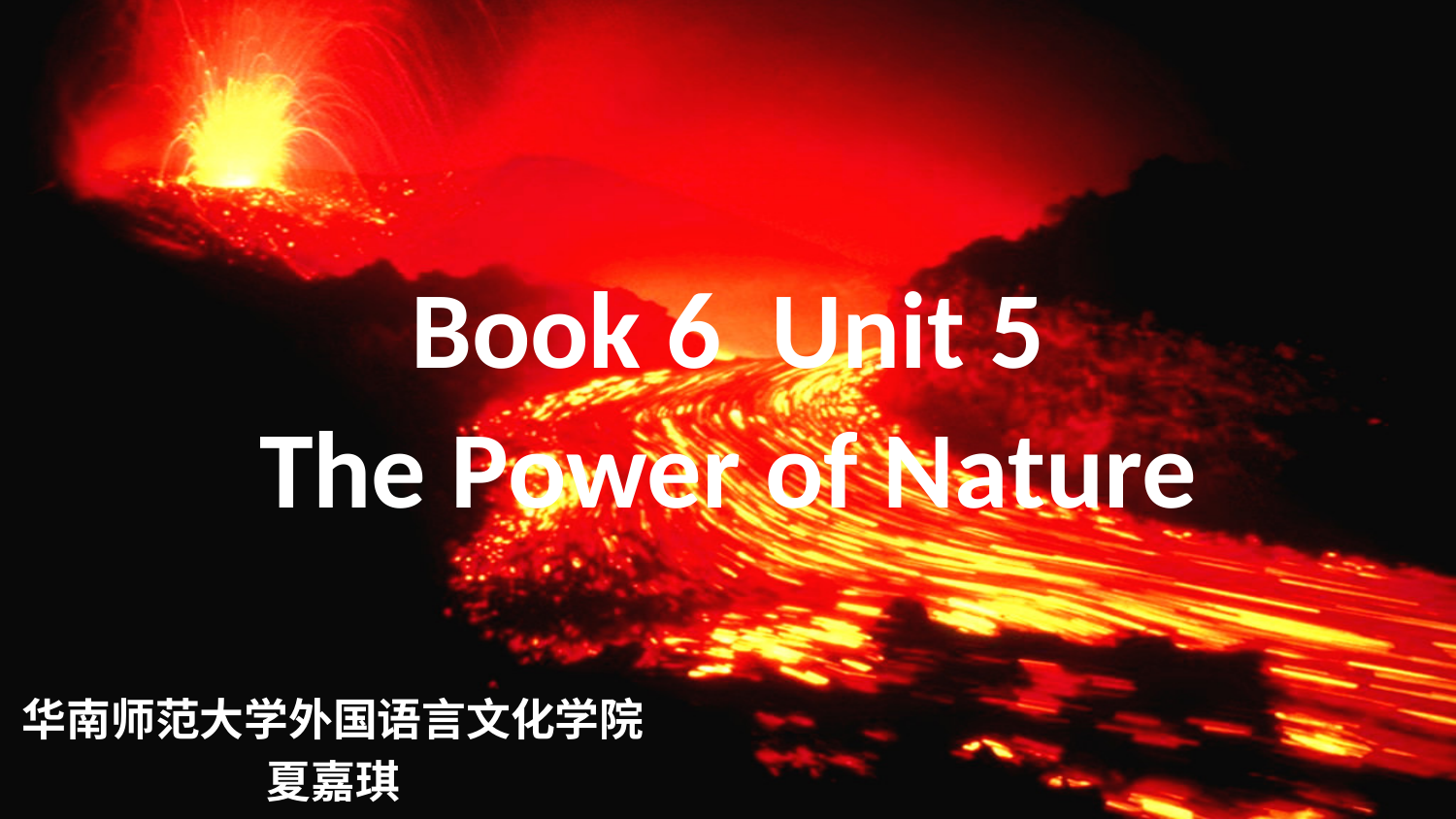

# Book 6  Unit 5 The Power of Nature
华南师范大学外国语言文化学院
夏嘉琪